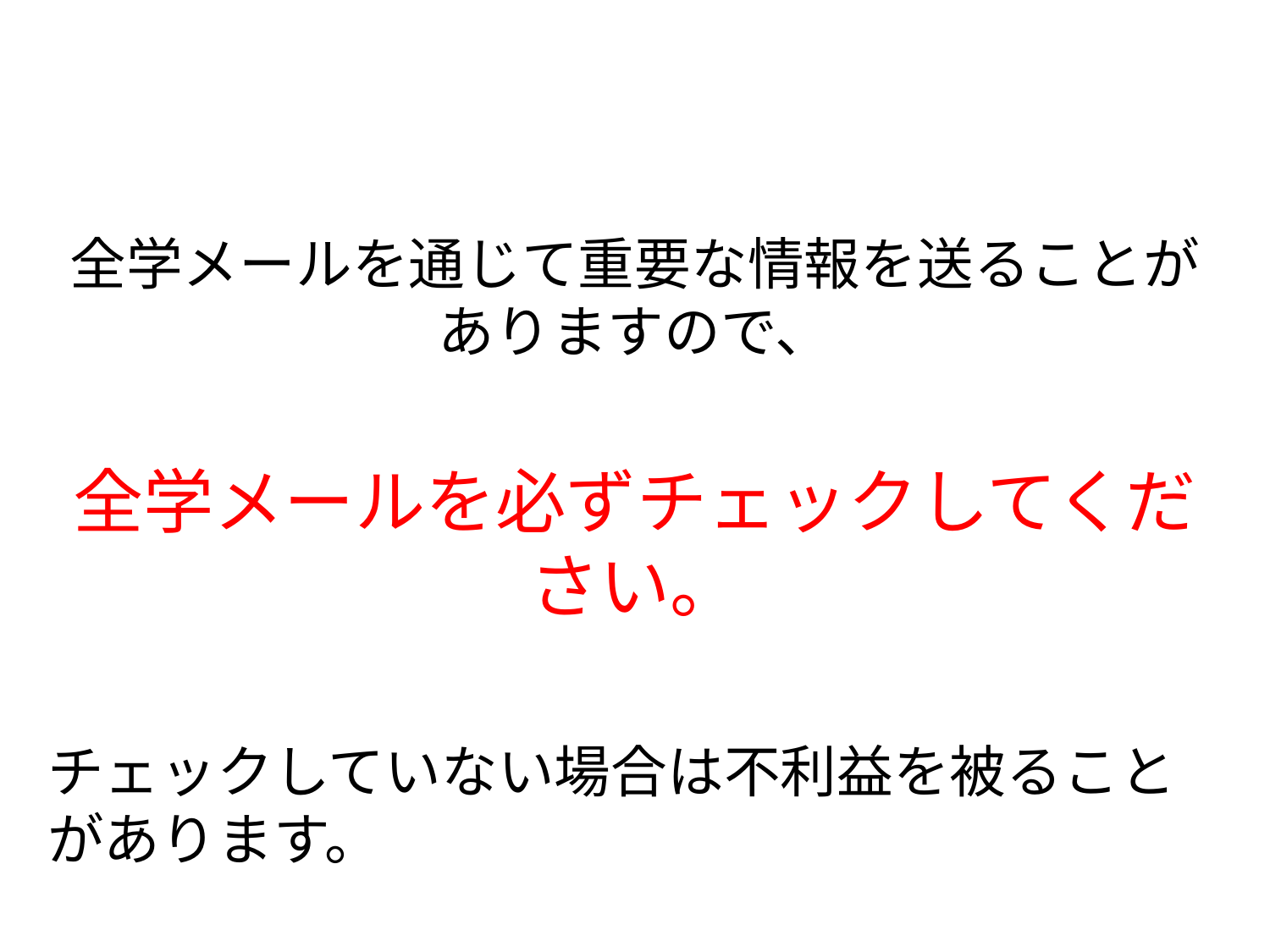

全学メールを通じて重要な情報を送ることがありますので、

全学メールを必ずチェックしてください。

チェックしていない場合は不利益を被ることがあります。